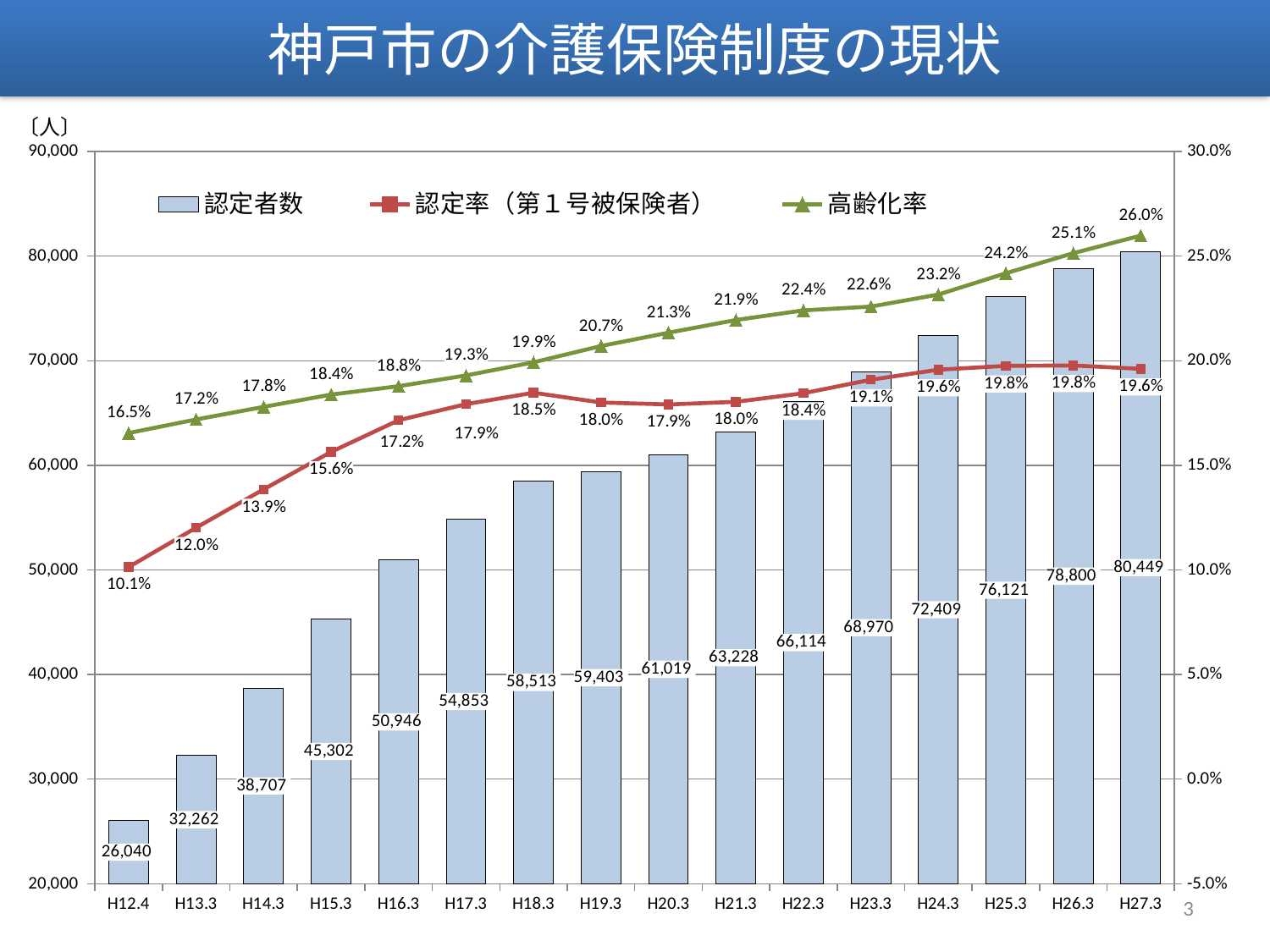

神戸市の介護保険制度の現状

### Chart

| Category | 認定者数 | 認定率（第１号被保険者） | 高齢化率 |
|---|---|---|---|
| H12.4 | 26040.0 | 0.10138669700149805 | 0.16545213076164522 |
| H13.3 | 32262.0 | 0.12020543866994979 | 0.17194673846058325 |
| H14.3 | 38707.0 | 0.138534673344578 | 0.17795822553429896 |
| H15.3 | 45302.0 | 0.15643675010766772 | 0.18382690669454807 |
| H16.3 | 50946.0 | 0.1715813226870335 | 0.18783301152951043 |
| H17.3 | 54853.0 | 0.17926203464414112 | 0.19297751676586825 |
| H18.3 | 58513.0 | 0.1847249952848902 | 0.19927307789756346 |
| H19.3 | 59403.0 | 0.18005483014845403 | 0.20704476584111187 |
| H20.3 | 61019.0 | 0.1791298343796277 | 0.2134038447370428 |
| H21.3 | 63228.0 | 0.18036004430772123 | 0.21946826758147514 |
| H22.3 | 66114.0 | 0.18447017338318314 | 0.22407749148720957 |
| H23.3 | 68970.0 | 0.19092755199981773 | 0.2258835079376108 |
| H24.3 | 72409.0 | 0.1957176266685924 | 0.23165483086612065 |
| H25.3 | 76121.0 | 0.19756457918851308 | 0.24181463839951917 |
| H26.3 | 78800.0 | 0.1977462936854621 | 0.2514240148761291 |
| H27.3 | 80449.0 | 0.19613451528345147 | 0.25980554795623567 |
〔人〕
3